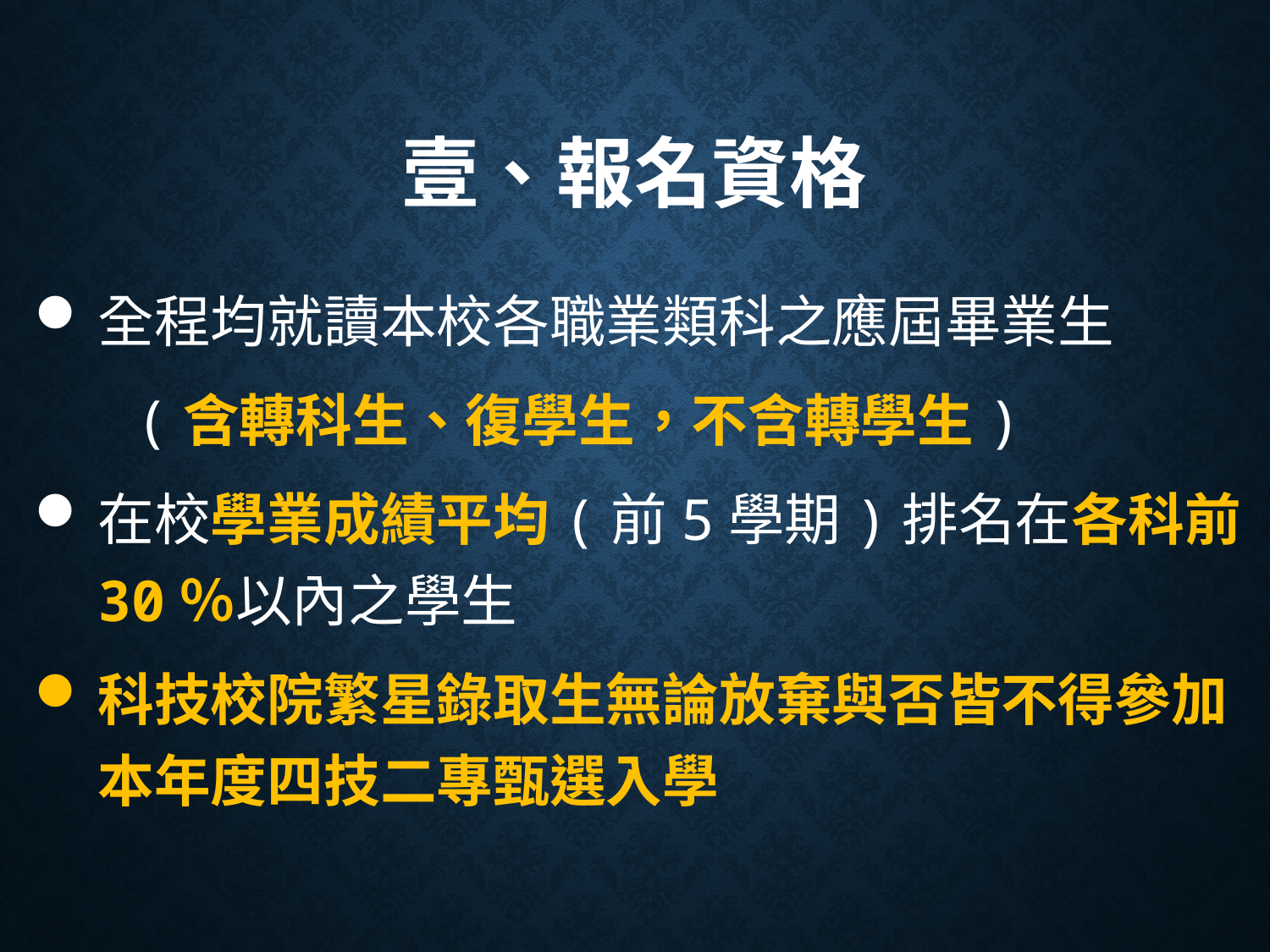

# 壹、報名資格

全程均就讀本校各職業類科之應屆畢業生
   (含轉科生、復學生，不含轉學生)
在校學業成績平均(前5學期)排名在各科前30％以內之學生
科技校院繁星錄取生無論放棄與否皆不得參加本年度四技二專甄選入學